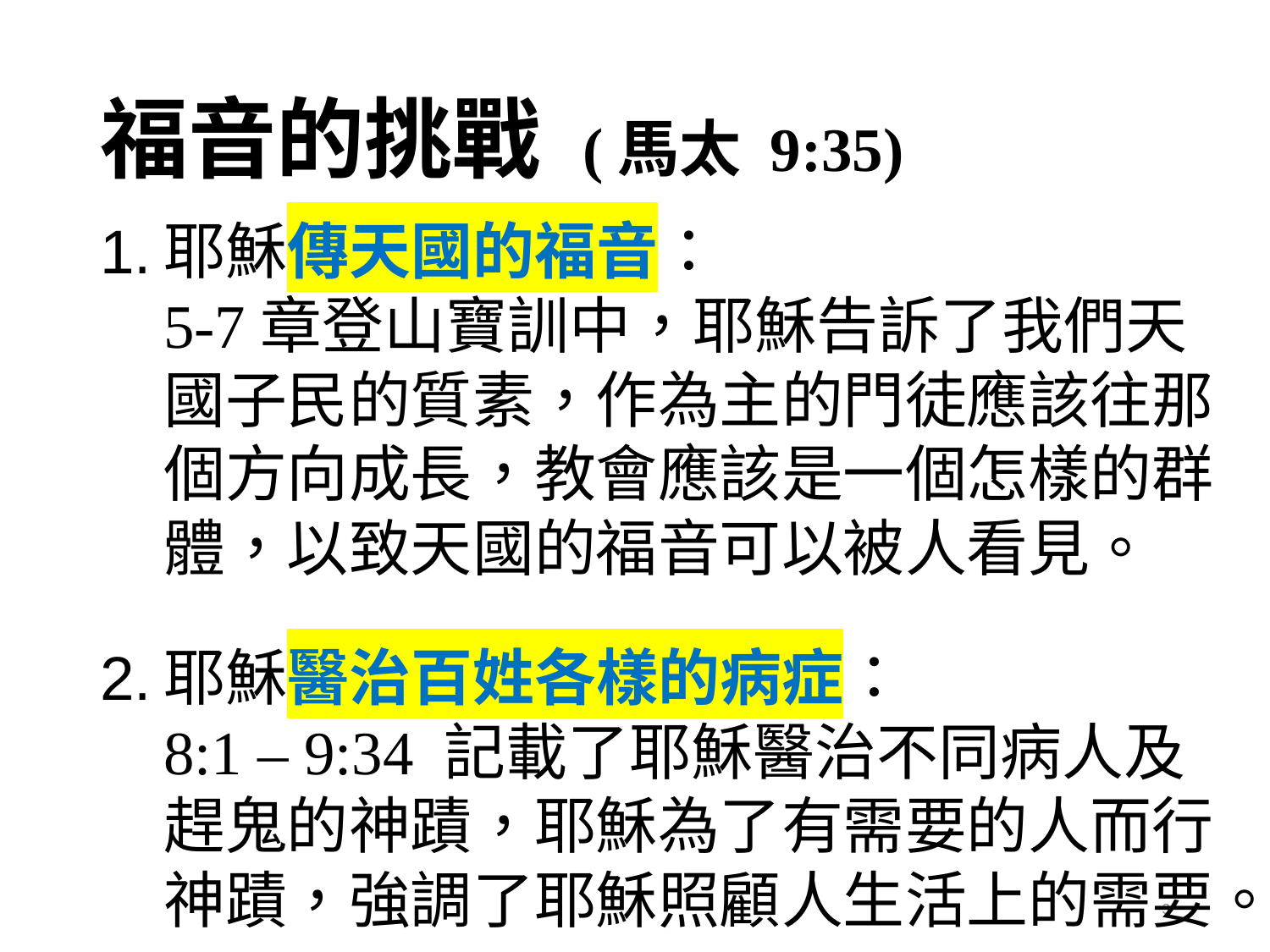

# 福音的挑戰 (馬太 9:35)
耶穌傳天國的福音：
5-7章登山寶訓中，耶穌告訴了我們天國子民的質素，作為主的門徒應該往那個方向成長，教會應該是一個怎樣的群體，以致天國的福音可以被人看見。
耶穌醫治百姓各樣的病症：
8:1 – 9:34 記載了耶穌醫治不同病人及趕鬼的神蹟，耶穌為了有需要的人而行神蹟，強調了耶穌照顧人生活上的需要。
3